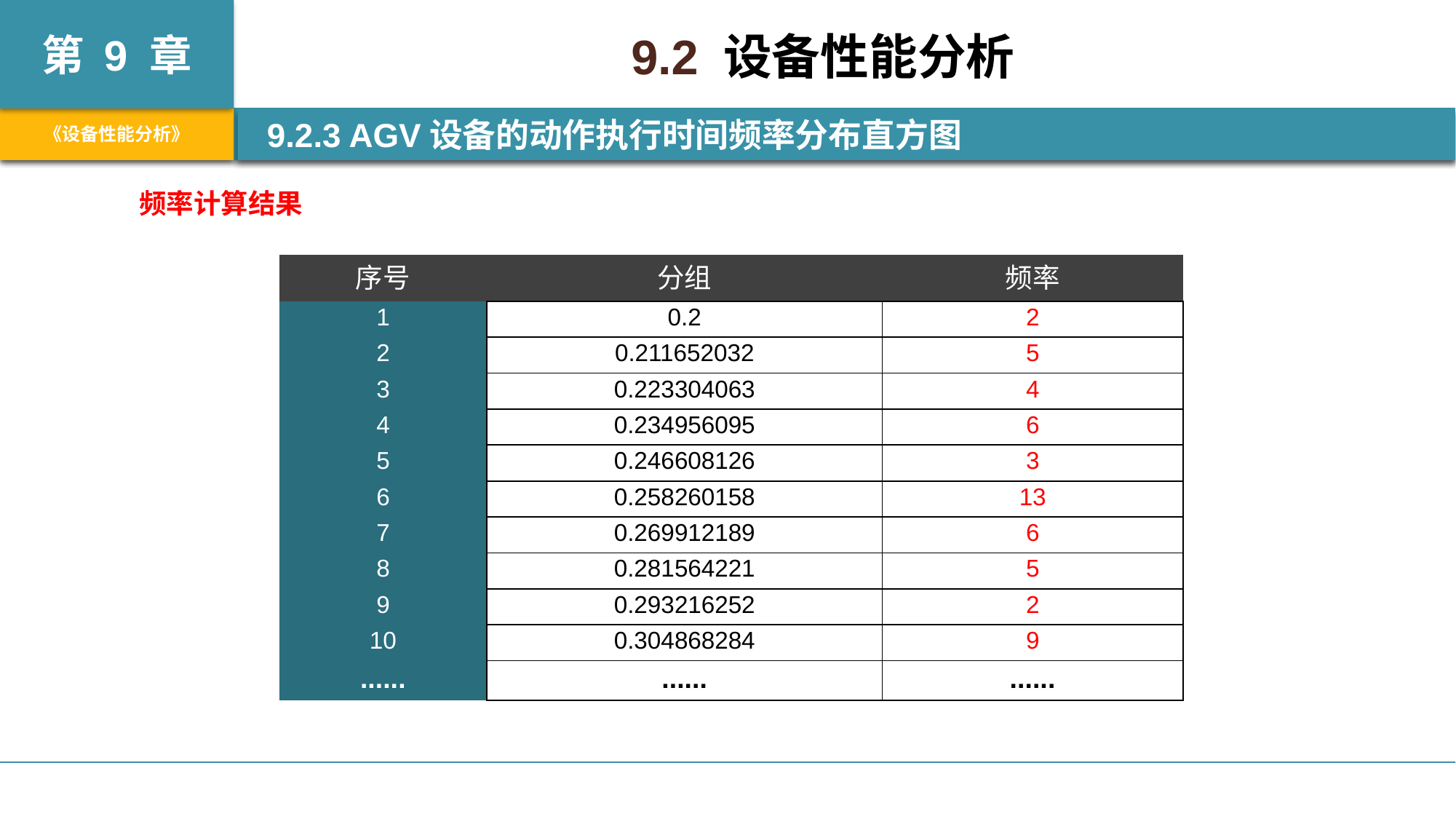

9.2 设备性能分析
  9.2.3 AGV设备的动作执行时间频率分布直方图

频率计算结果
| 序号 | 分组 | 频率 |
| --- | --- | --- |
| 1 | 0.2 | 2 |
| 2 | 0.211652032 | 5 |
| 3 | 0.223304063 | 4 |
| 4 | 0.234956095 | 6 |
| 5 | 0.246608126 | 3 |
| 6 | 0.258260158 | 13 |
| 7 | 0.269912189 | 6 |
| 8 | 0.281564221 | 5 |
| 9 | 0.293216252 | 2 |
| 10 | 0.304868284 | 9 |
| ...... | ...... | ...... |